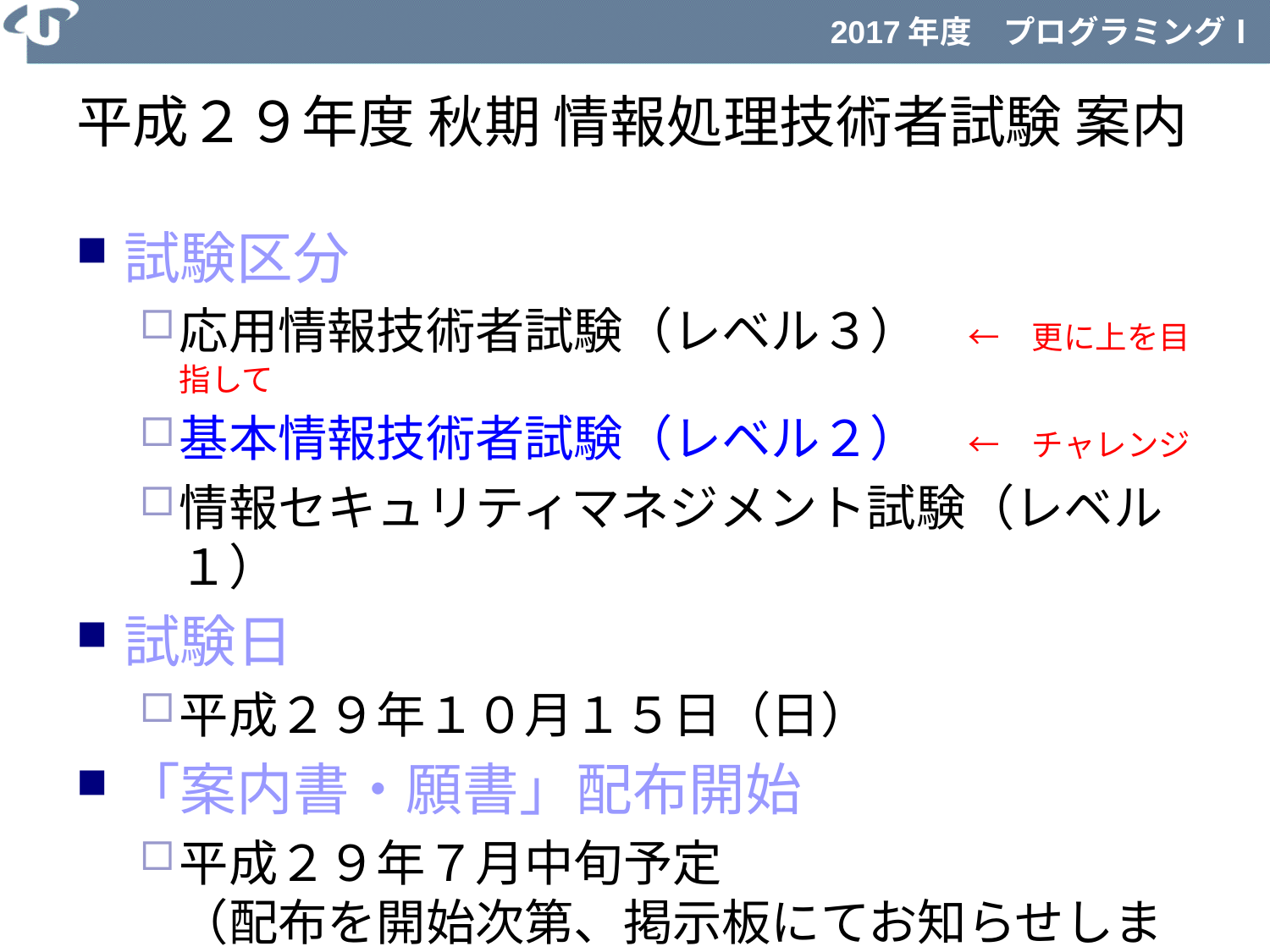

平成２９年度 秋期 情報処理技術者試験 案内
試験区分
応用情報技術者試験（レベル３）　←　更に上を目指して
基本情報技術者試験（レベル２）　←　チャレンジ
情報セキュリティマネジメント試験（レベル１）
試験日
平成２９年１０月１５日（日）
「案内書・願書」配布開始
平成２９年７月中旬予定
（配布を開始次第、掲示板にてお知らせします）